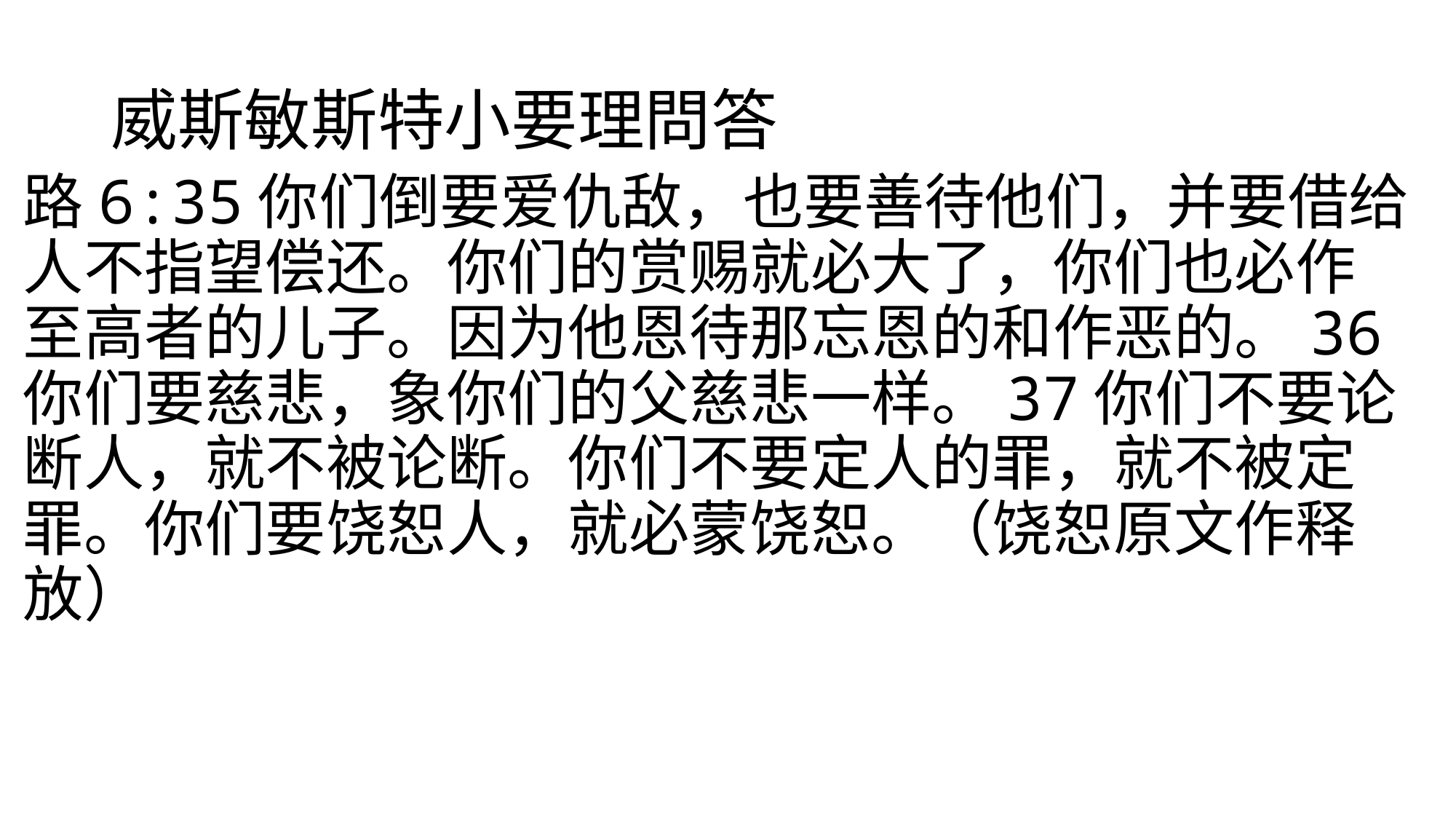

# 威斯敏斯特小要理問答
路6:35你们倒要爱仇敌，也要善待他们，并要借给人不指望偿还。你们的赏赐就必大了，你们也必作至高者的儿子。因为他恩待那忘恩的和作恶的。36你们要慈悲，象你们的父慈悲一样。37你们不要论断人，就不被论断。你们不要定人的罪，就不被定罪。你们要饶恕人，就必蒙饶恕。（饶恕原文作释放）